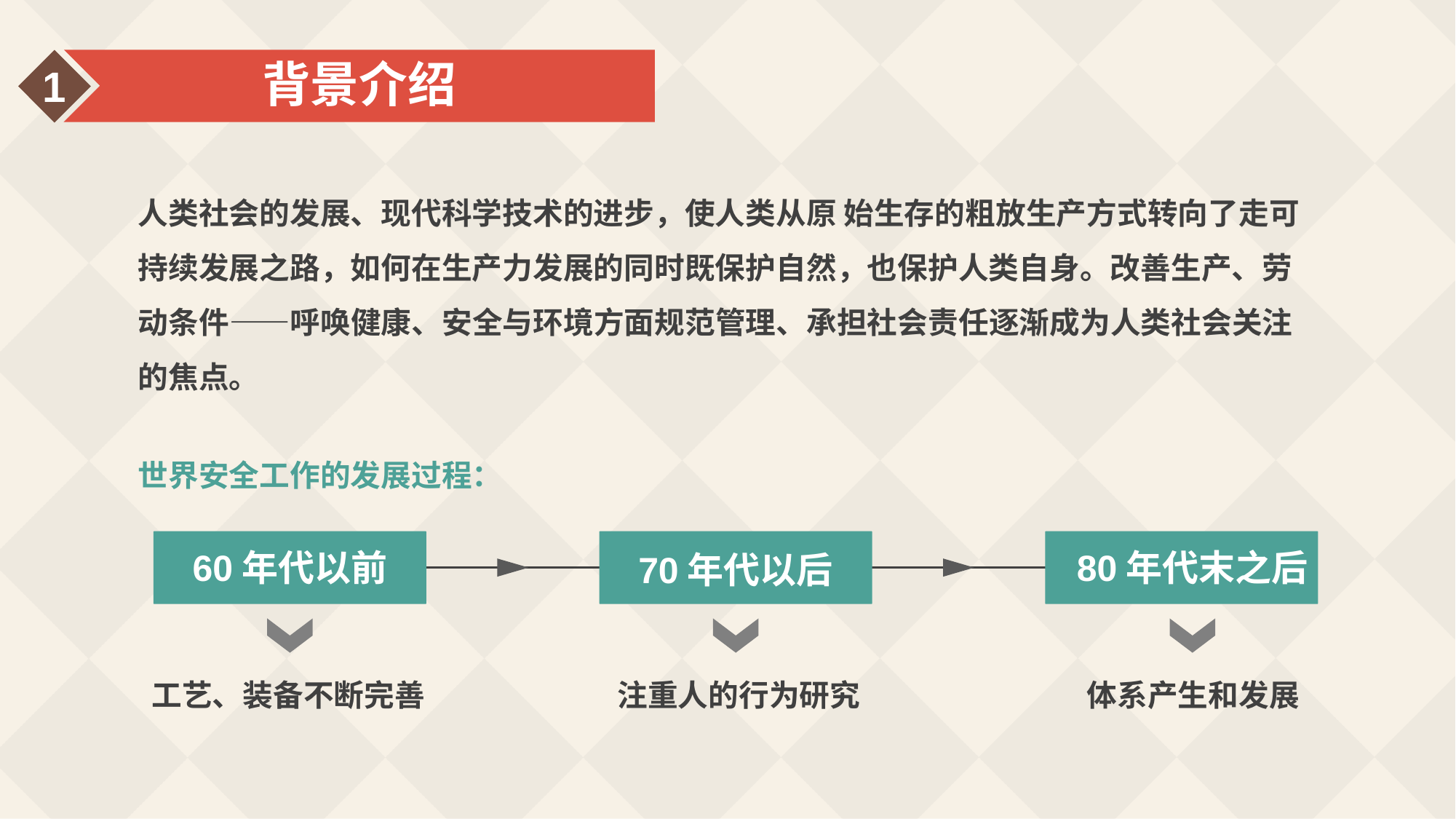

背景介绍

1
人类社会的发展、现代科学技术的进步，使人类从原 始生存的粗放生产方式转向了走可持续发展之路，如何在生产力发展的同时既保护自然，也保护人类自身。改善生产、劳动条件——呼唤健康、安全与环境方面规范管理、承担社会责任逐渐成为人类社会关注的焦点。
世界安全工作的发展过程：

60年代以前
80年代末之后
70年代以后

工艺、装备不断完善
注重人的行为研究
体系产生和发展